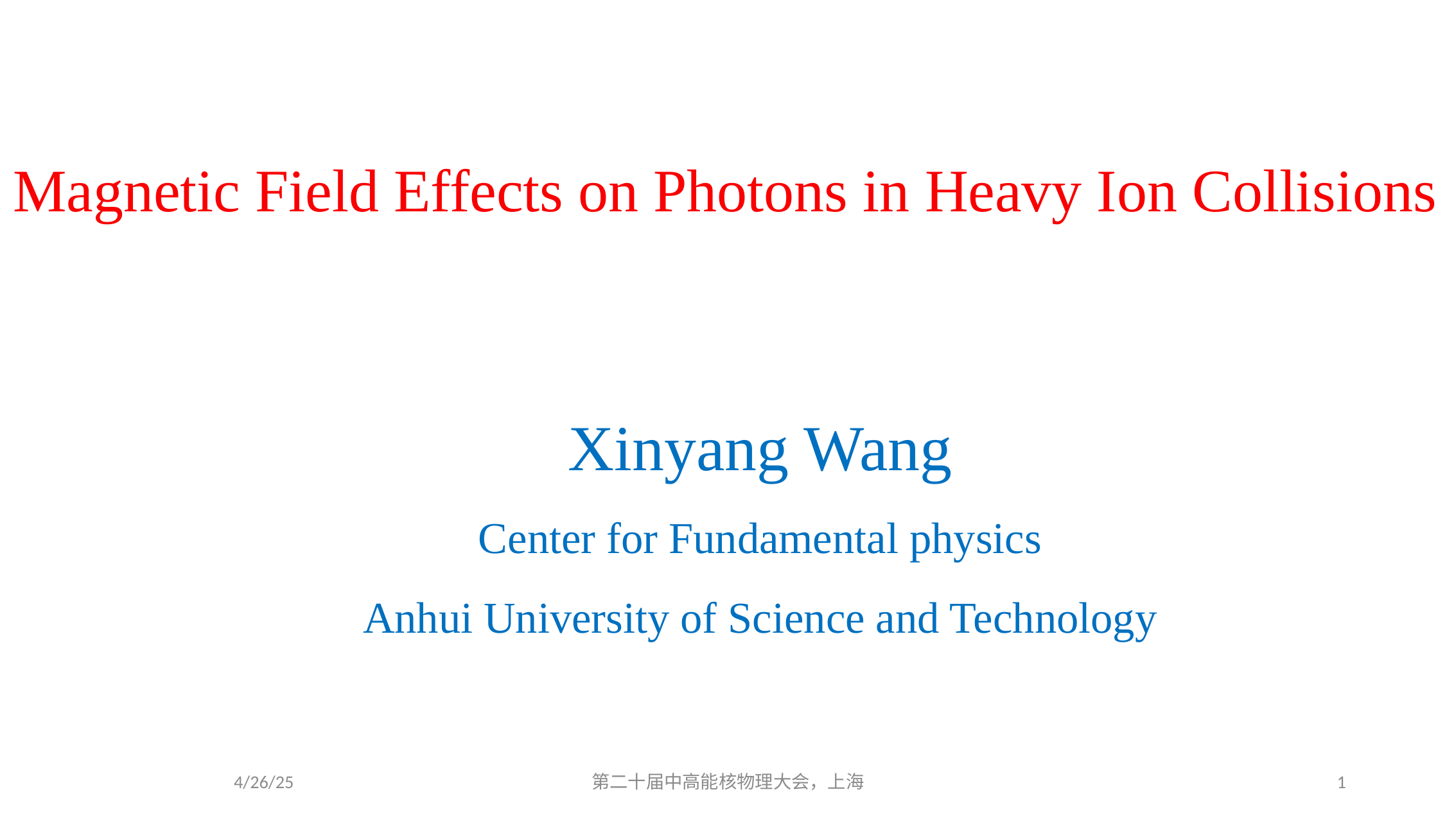

# Magnetic Field Effects on Photons in Heavy Ion Collisions
Xinyang Wang
Center for Fundamental physics
Anhui University of Science and Technology
4/26/25
第二十届中高能核物理大会，上海
1